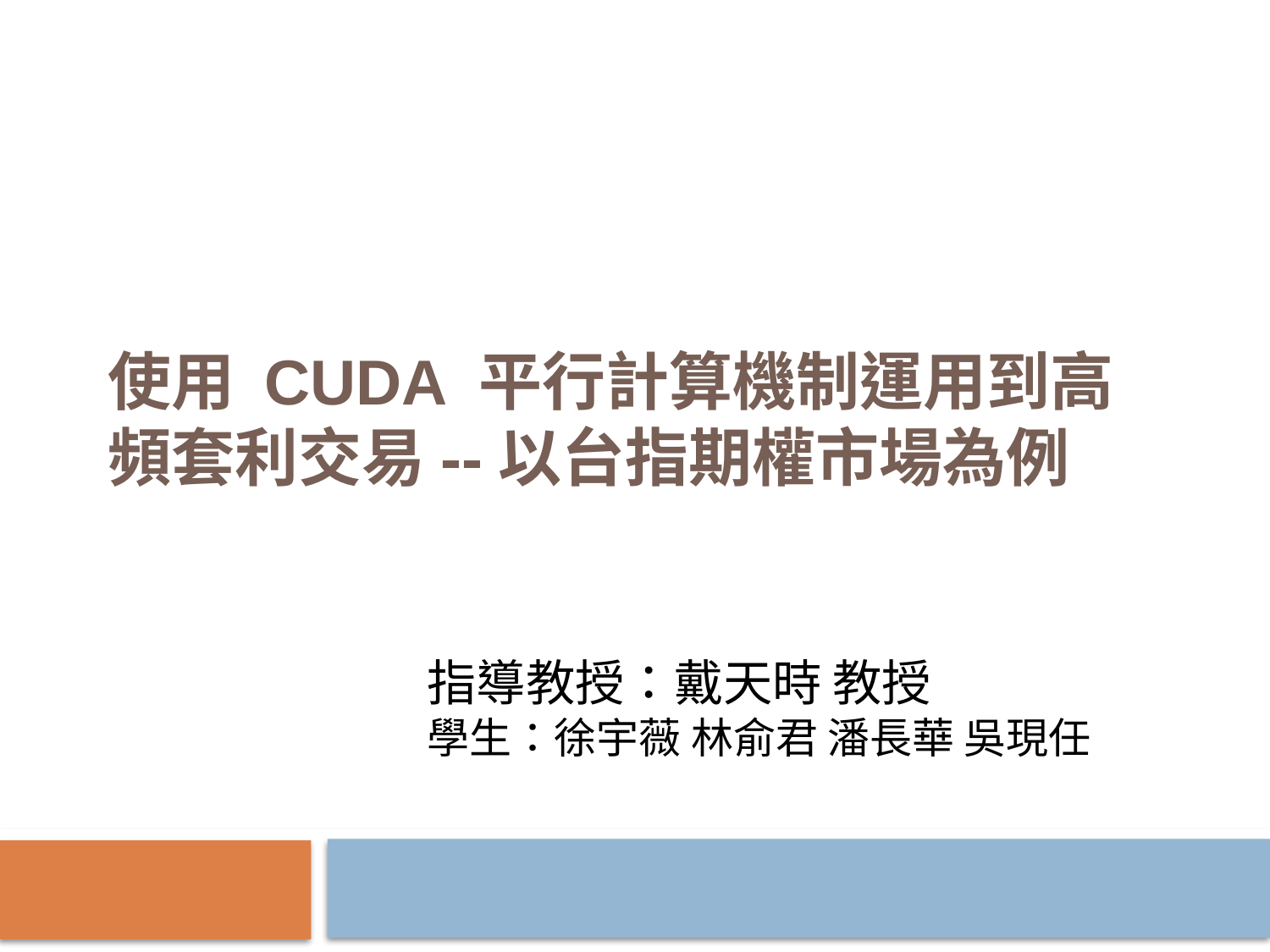

# 使用 CUDA 平行計算機制運用到高頻套利交易--以台指期權市場為例
指導教授：戴天時 教授
學生：徐宇薇 林俞君 潘長華 吳現任